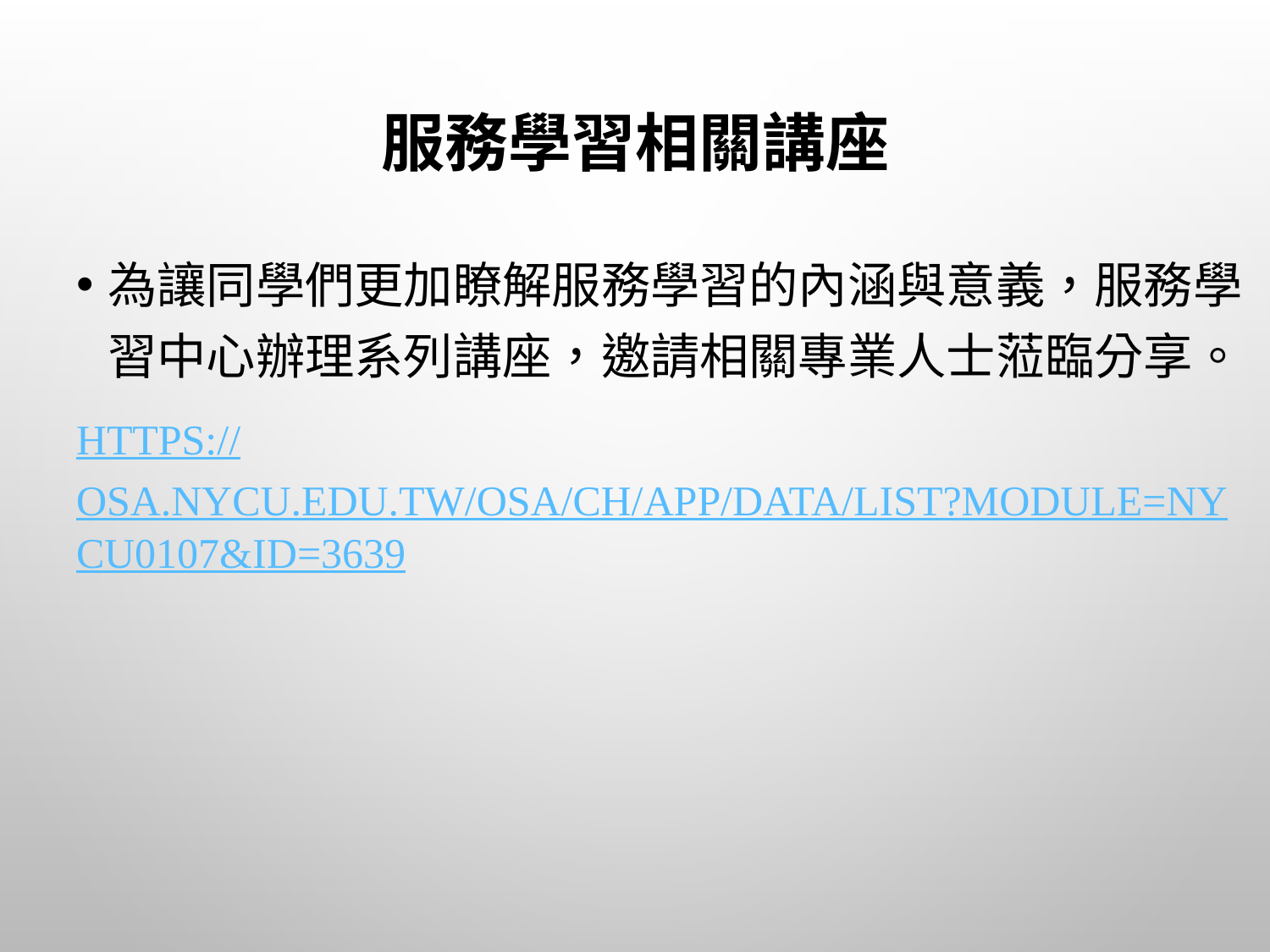

# 服務學習相關講座
為讓同學們更加瞭解服務學習的內涵與意義，服務學習中心辦理系列講座，邀請相關專業人士蒞臨分享。
https://osa.nycu.edu.tw/osa/ch/app/data/list?module=nycu0107&id=3639